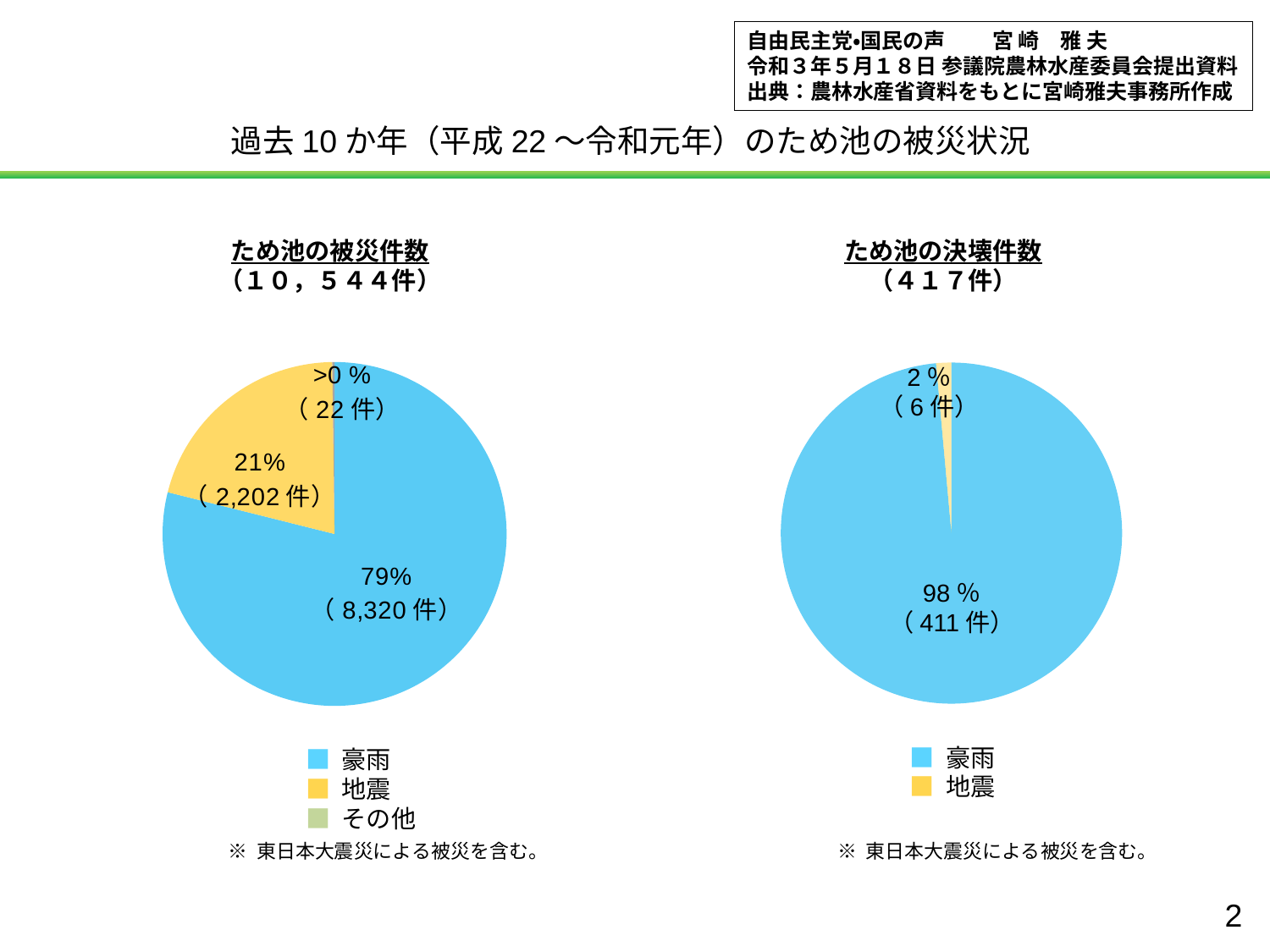

自由民主党・国民の声　 　宮 崎　雅 夫
令和３年５月１８日 参議院農林水産委員会提出資料
出典：農林水産省資料をもとに宮崎雅夫事務所作成
  過去10か年（平成22～令和元年）のため池の被災状況

ため池の被災件数
（１０，５４４件）
ため池の決壊件数
（４１７件）

### Chart

| Category |  |  |
|---|---|---|
| 豪雨 | 411.0 | 0.9856115107913669 |
| 地震 | 6.0 | 0.014388489208633094 |
| その他（0件） | 0.0 | 0.0 |

### Chart

| Category |  |
|---|---|
| 豪雨 | 0.7890743550834598 |
| 地震 | 0.2088391502276176 |
| その他 | 0.00208649468892261 |
2％
（6件）
98％
（411件）
■ 豪雨
■ 地震

■ 豪雨
■ 地震
■ その他

※ 東日本大震災による被災を含む。
※ 東日本大震災による被災を含む。
2